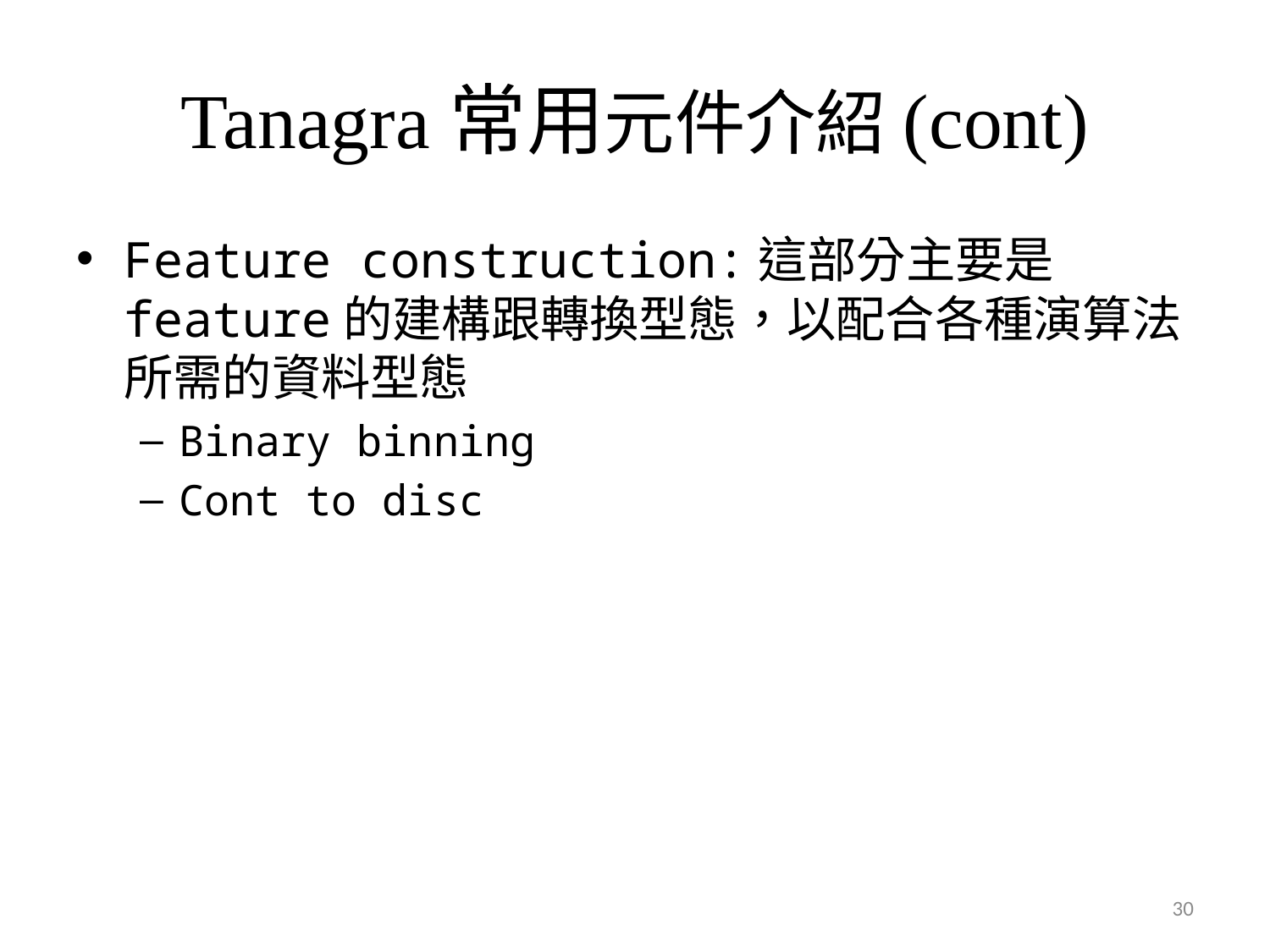

# Tanagra常用元件介紹(cont)
Feature construction:這部分主要是feature的建構跟轉換型態，以配合各種演算法所需的資料型態
Binary binning
Cont to disc
30